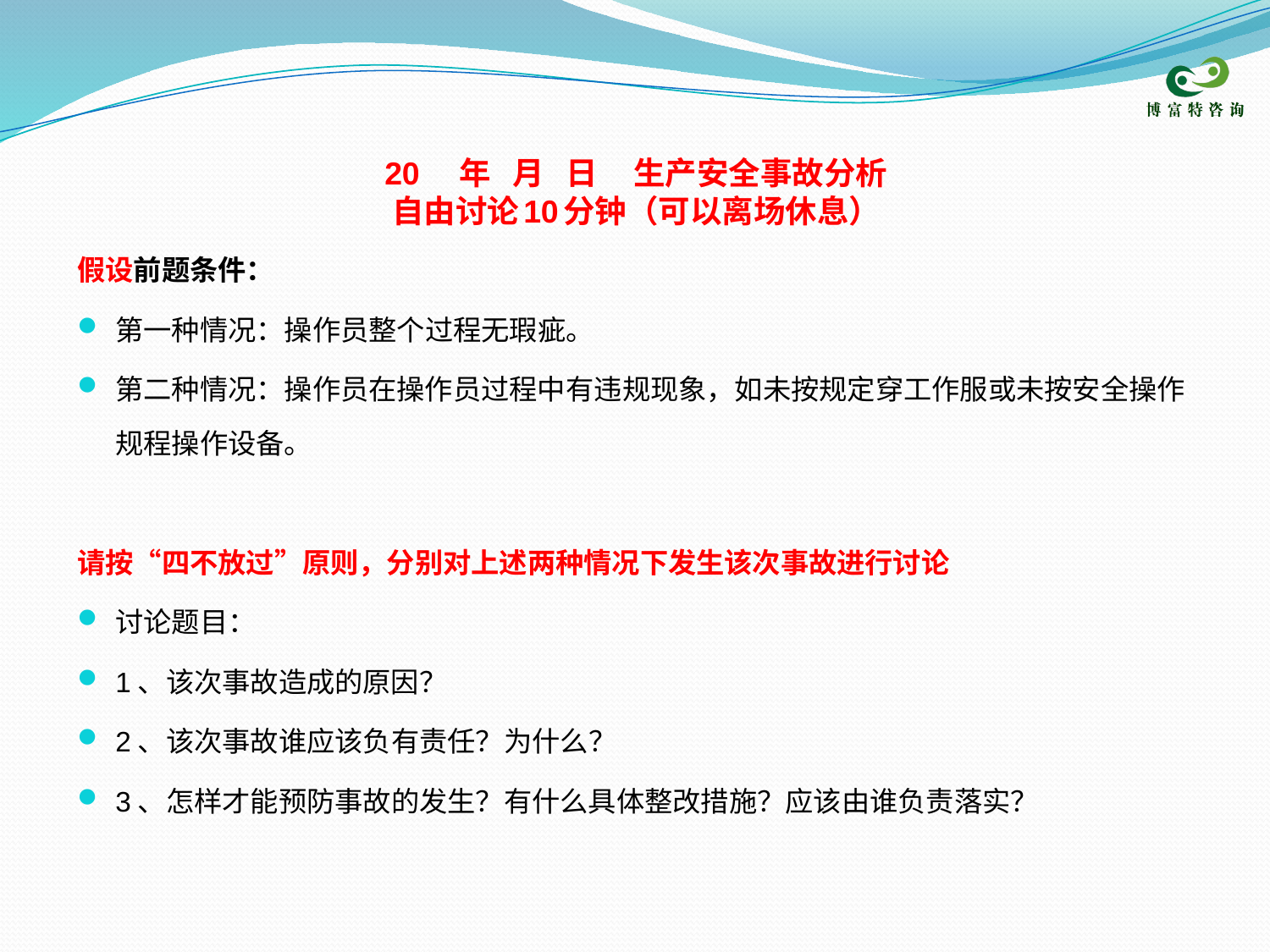

# 20    年   月   日     生产安全事故分析 自由讨论10分钟（可以离场休息）
假设前题条件：
第一种情况：操作员整个过程无瑕疵。
第二种情况：操作员在操作员过程中有违规现象，如未按规定穿工作服或未按安全操作规程操作设备。

请按“四不放过”原则，分别对上述两种情况下发生该次事故进行讨论
讨论题目：
1、该次事故造成的原因？
2、该次事故谁应该负有责任？为什么？
3、怎样才能预防事故的发生？有什么具体整改措施？应该由谁负责落实？